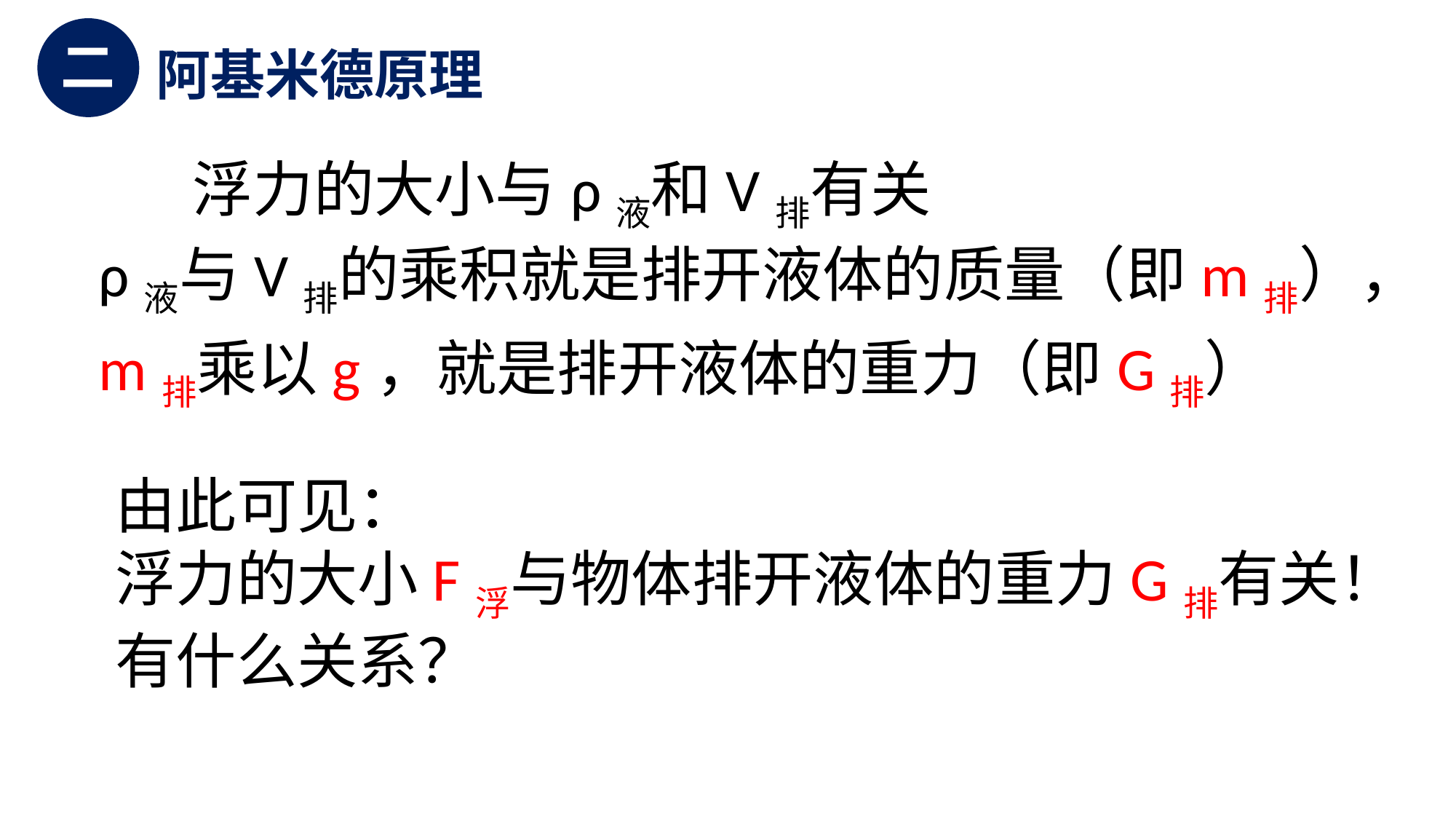

二
阿基米德原理
浮力的大小与ρ液和V排有关
ρ液与V排的乘积就是排开液体的质量（即m排），
m排乘以g，就是排开液体的重力（即G排）
由此可见：
浮力的大小F浮与物体排开液体的重力G排有关！
有什么关系？

小猪快跑